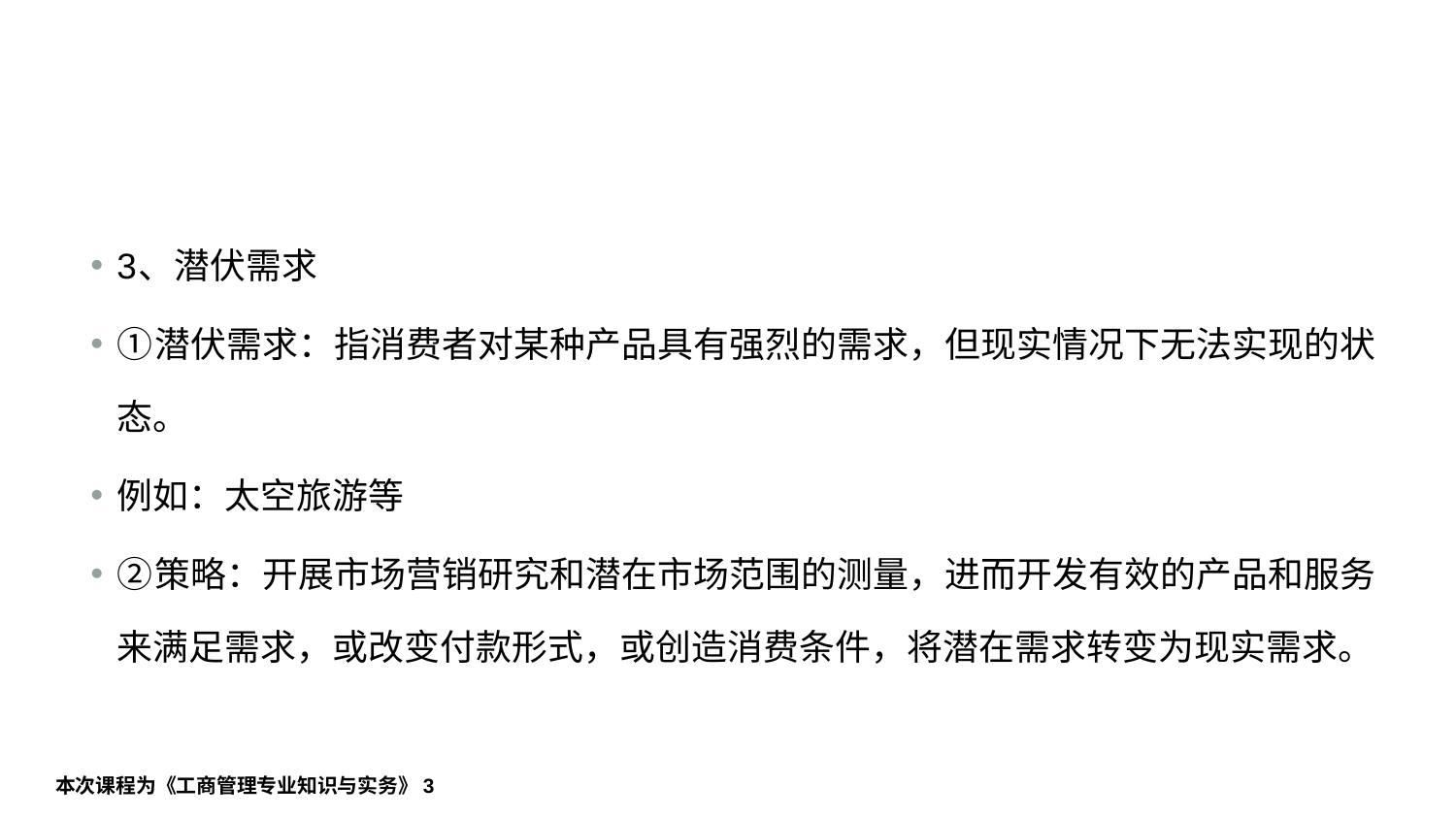

#

3、潜伏需求
①潜伏需求：指消费者对某种产品具有强烈的需求，但现实情况下无法实现的状态。
例如：太空旅游等
②策略：开展市场营销研究和潜在市场范围的测量，进而开发有效的产品和服务来满足需求，或改变付款形式，或创造消费条件，将潜在需求转变为现实需求。